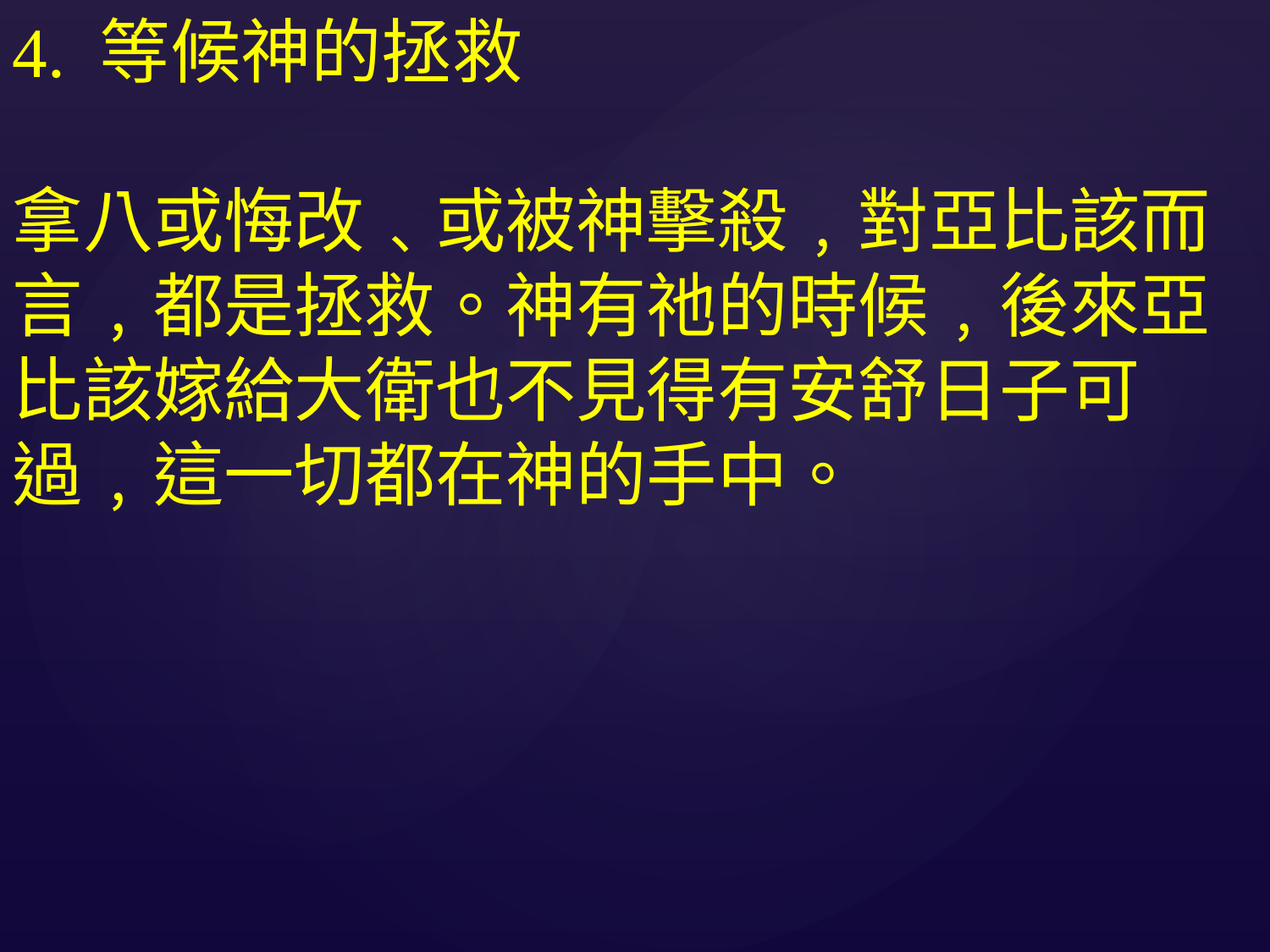

4. 等候神的拯救

拿八或悔改﹑或被神擊殺﹐對亞比該而言﹐都是拯救。神有祂的時候﹐後來亞比該嫁給大衛也不見得有安舒日子可過﹐這一切都在神的手中。